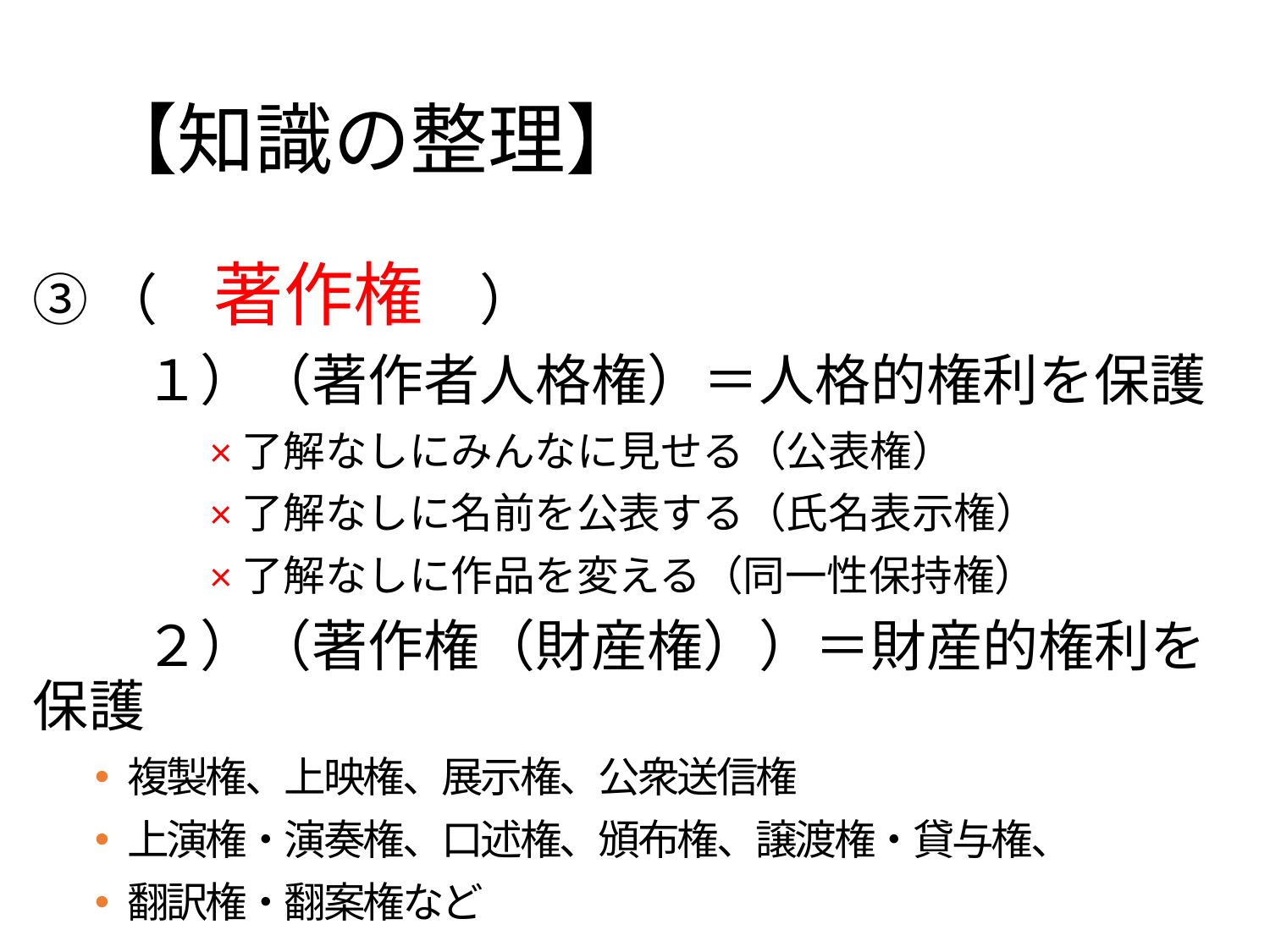

# 【知識の整理】
③（　著作権　）
　　１）（著作者人格権）＝人格的権利を保護
　　　　×了解なしにみんなに見せる（公表権）
　　　　×了解なしに名前を公表する（氏名表示権）
　　　　×了解なしに作品を変える（同一性保持権）
　　２）（著作権（財産権））＝財産的権利を保護
複製権、上映権、展示権、公衆送信権
上演権・演奏権、口述権、頒布権、譲渡権・貸与権、
翻訳権・翻案権など